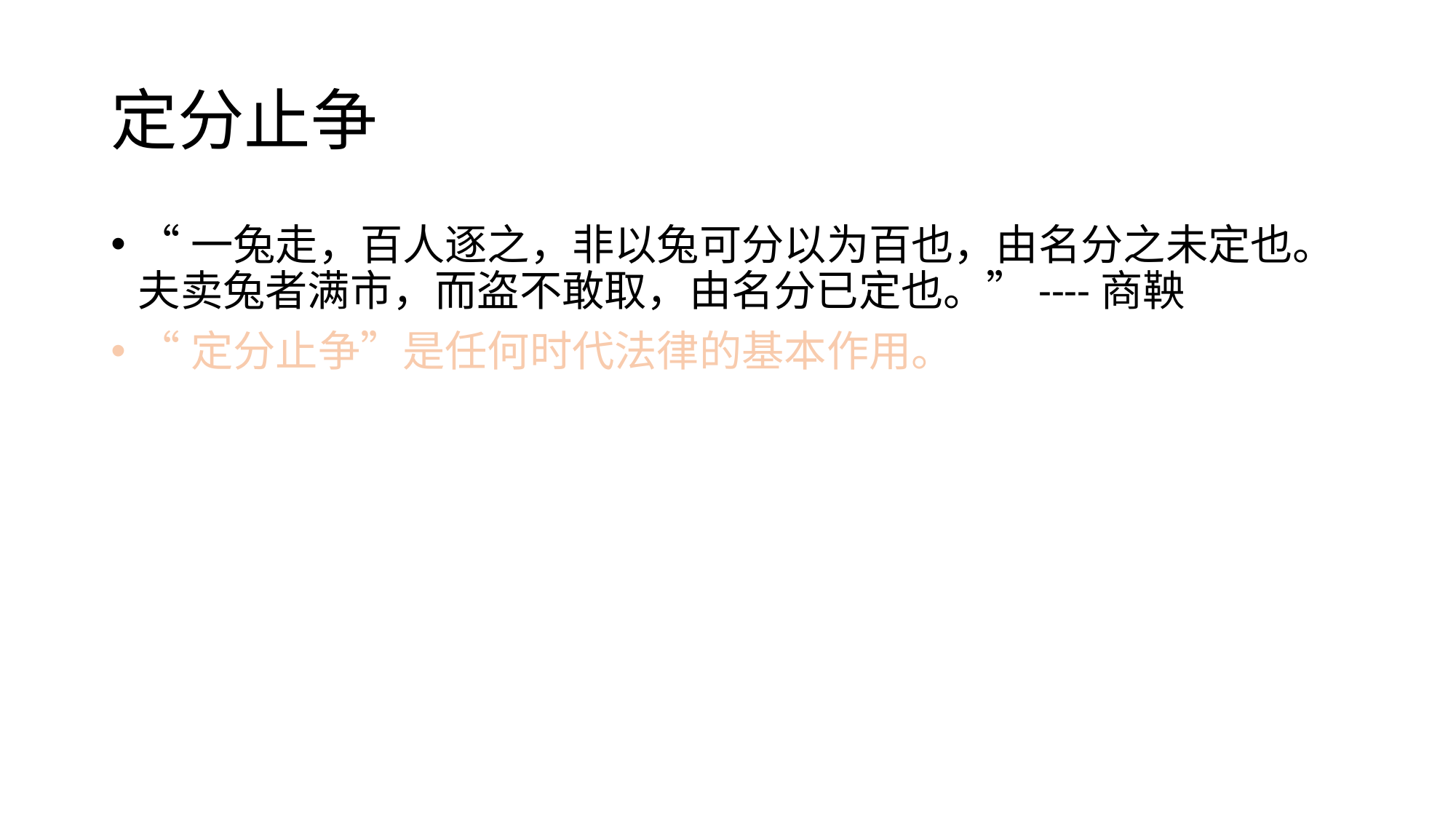

# 定分止争
“一兔走，百人逐之，非以兔可分以为百也，由名分之未定也。夫卖兔者满市，而盗不敢取，由名分已定也。”----商鞅
“定分止争”是任何时代法律的基本作用。